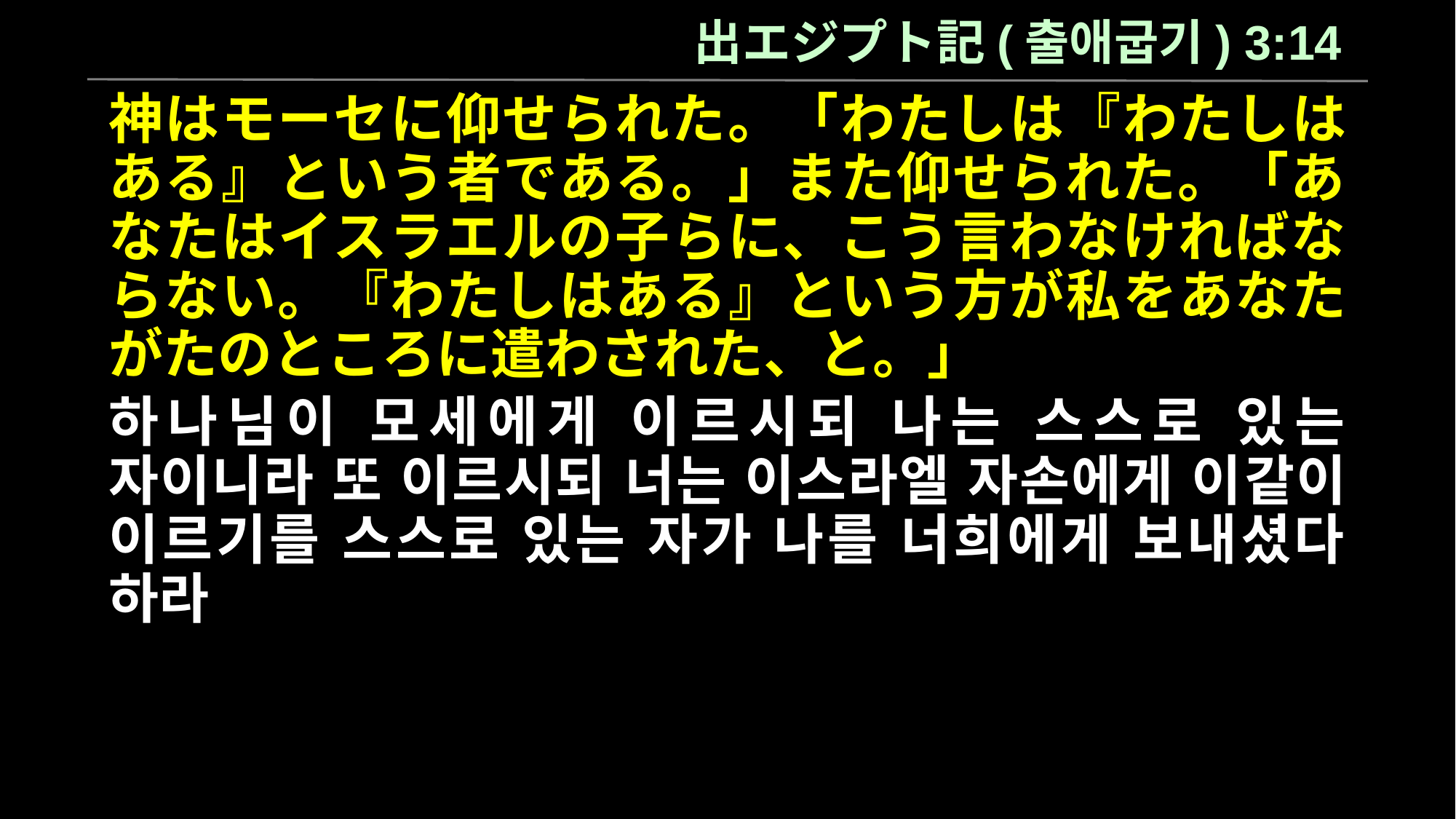

出エジプト記(출애굽기) 3:14

神はモーセに仰せられた。「わたしは『わたしはある』という者である。」また仰せられた。「あなたはイスラエルの子らに、こう言わなければならない。『わたしはある』という方が私をあなたがたのところに遣わされた、と。」
하나님이 모세에게 이르시되 나는 스스로 있는 자이니라 또 이르시되 너는 이스라엘 자손에게 이같이 이르기를 스스로 있는 자가 나를 너희에게 보내셨다 하라